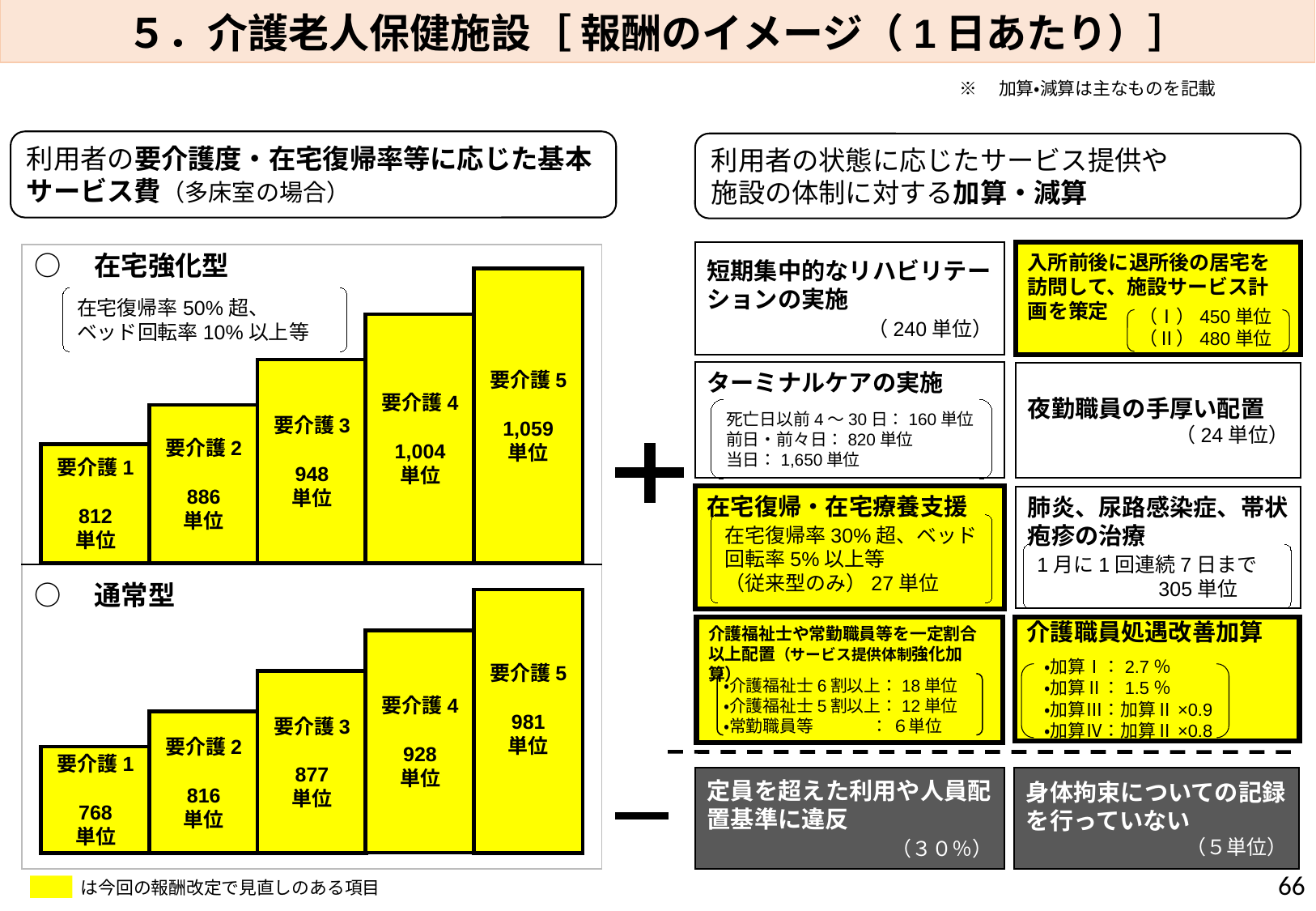

５．介護老人保健施設［ 報酬のイメージ（1日あたり）］
※　加算・減算は主なものを記載
利用者の要介護度・在宅復帰率等に応じた基本サービス費（多床室の場合）
利用者の状態に応じたサービス提供や
施設の体制に対する加算・減算
短期集中的なリハビリテーションの実施
　　　（240単位）
入所前後に退所後の居宅を訪問して、施設サービス計画を策定

○　在宅強化型
|  |
| --- |
|  |
要介護5

1,059
単位
要介護4

1,004
単位
要介護3

948
単位
要介護2

886
単位
要介護1

812
単位
在宅復帰率50%超、
ベッド回転率10%以上等
（Ⅰ）450単位
（Ⅱ）480単位

ターミナルケアの実施

夜勤職員の手厚い配置
（24単位）
死亡日以前4～30日：160単位
前日・前々日：820単位
当日：1,650単位

在宅復帰・在宅療養支援

肺炎、尿路感染症、帯状疱疹の治療
在宅復帰率30%超、ベッド回転率5%以上等
（従来型のみ）27単位
1月に1回連続7日まで	305単位
○　通常型
要介護5

981
単位

要介護4

928
単位
要介護3

877
単位
要介護2

816
単位
要介護1

768
単位
介護福祉士や常勤職員等を一定割合以上配置（サービス提供体制強化加算）
介護職員処遇改善加算
　・加算Ⅰ：2.7％
　・加算Ⅱ：1.5％
　・加算Ⅲ：加算Ⅱ×0.9
　・加算Ⅳ：加算Ⅱ×0.8

・介護福祉士6割以上：18単位
・介護福祉士5割以上：12単位
・常勤職員等　　　  ： ６単位
身体拘束についての記録を行っていない
（５単位）
定員を超えた利用や人員配置基準に違反
　　　（３０％）

66
は今回の報酬改定で見直しのある項目